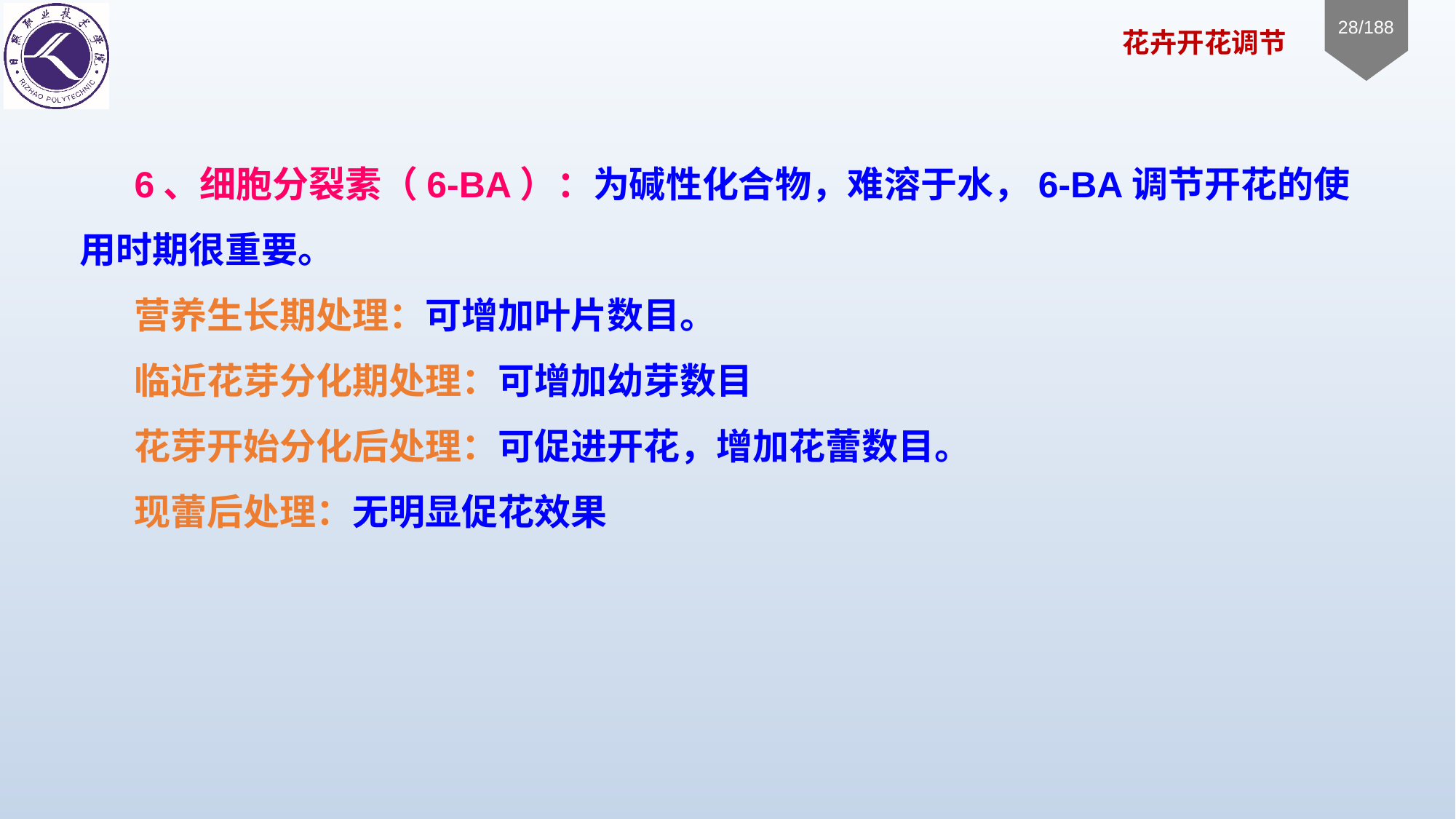

6、细胞分裂素（6-BA）：为碱性化合物，难溶于水，6-BA调节开花的使用时期很重要。
营养生长期处理：可增加叶片数目。
临近花芽分化期处理：可增加幼芽数目
花芽开始分化后处理：可促进开花，增加花蕾数目。
现蕾后处理：无明显促花效果